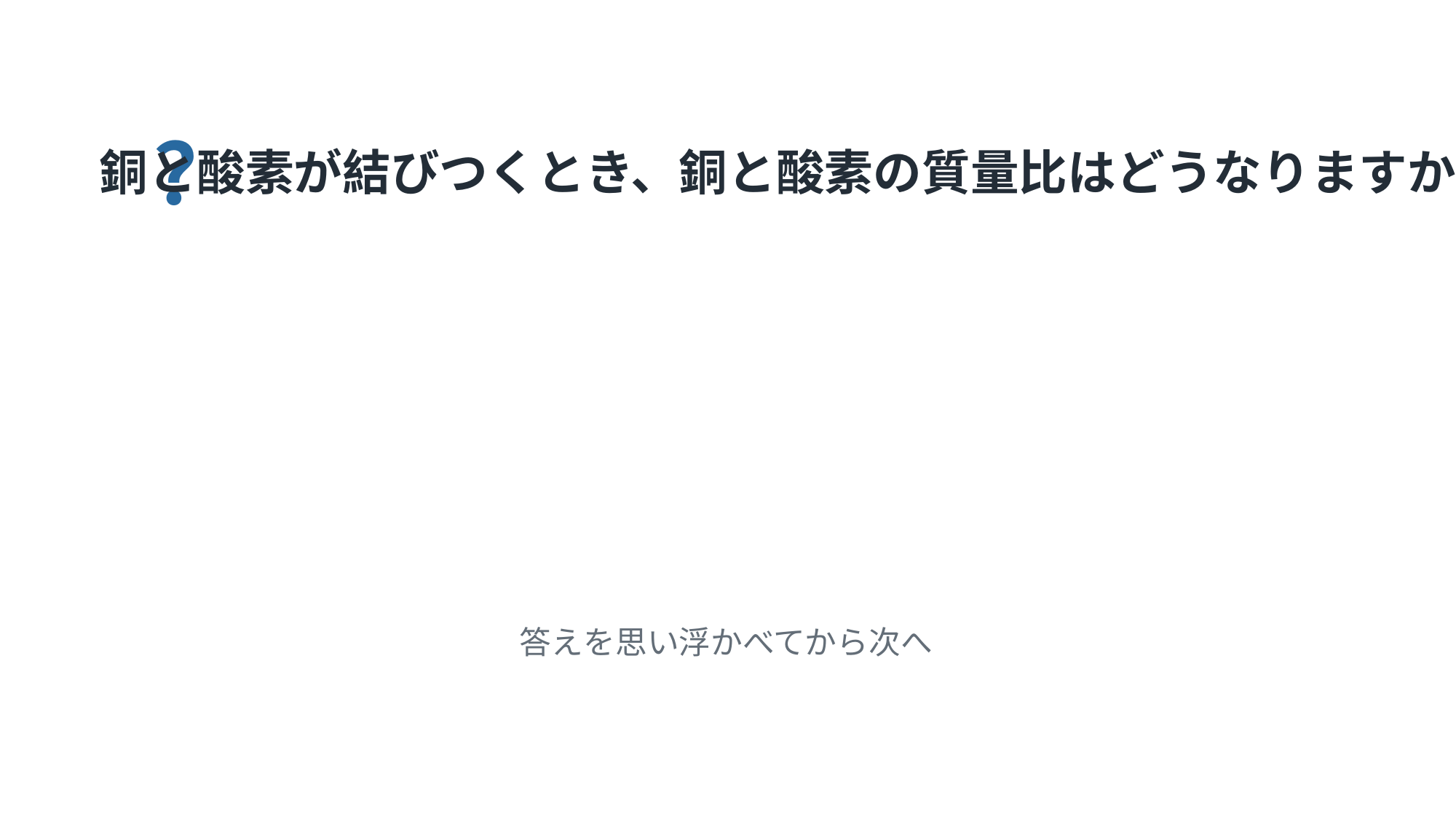

第8問
？
銅と酸素が結びつくとき、銅と酸素の質量比はどうなりますか？
答えを思い浮かべてから次へ